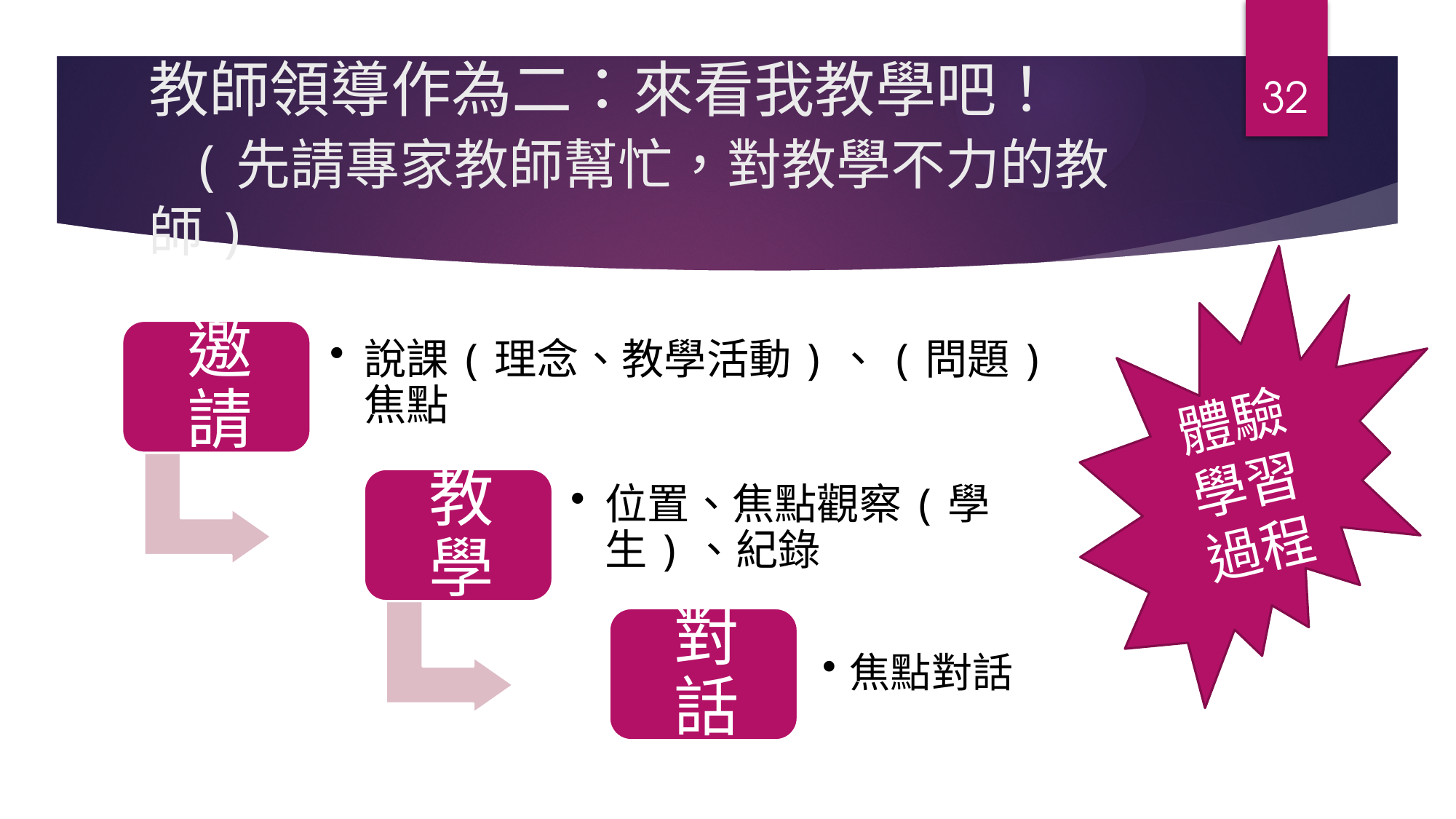

32
# 教師領導作為二：來看我教學吧！ (先請專家教師幫忙，對教學不力的教師)
體驗學習過程
邀請
說課(理念、教學活動)、(問題)焦點
教學
位置、焦點觀察(學生)、紀錄
對話
焦點對話